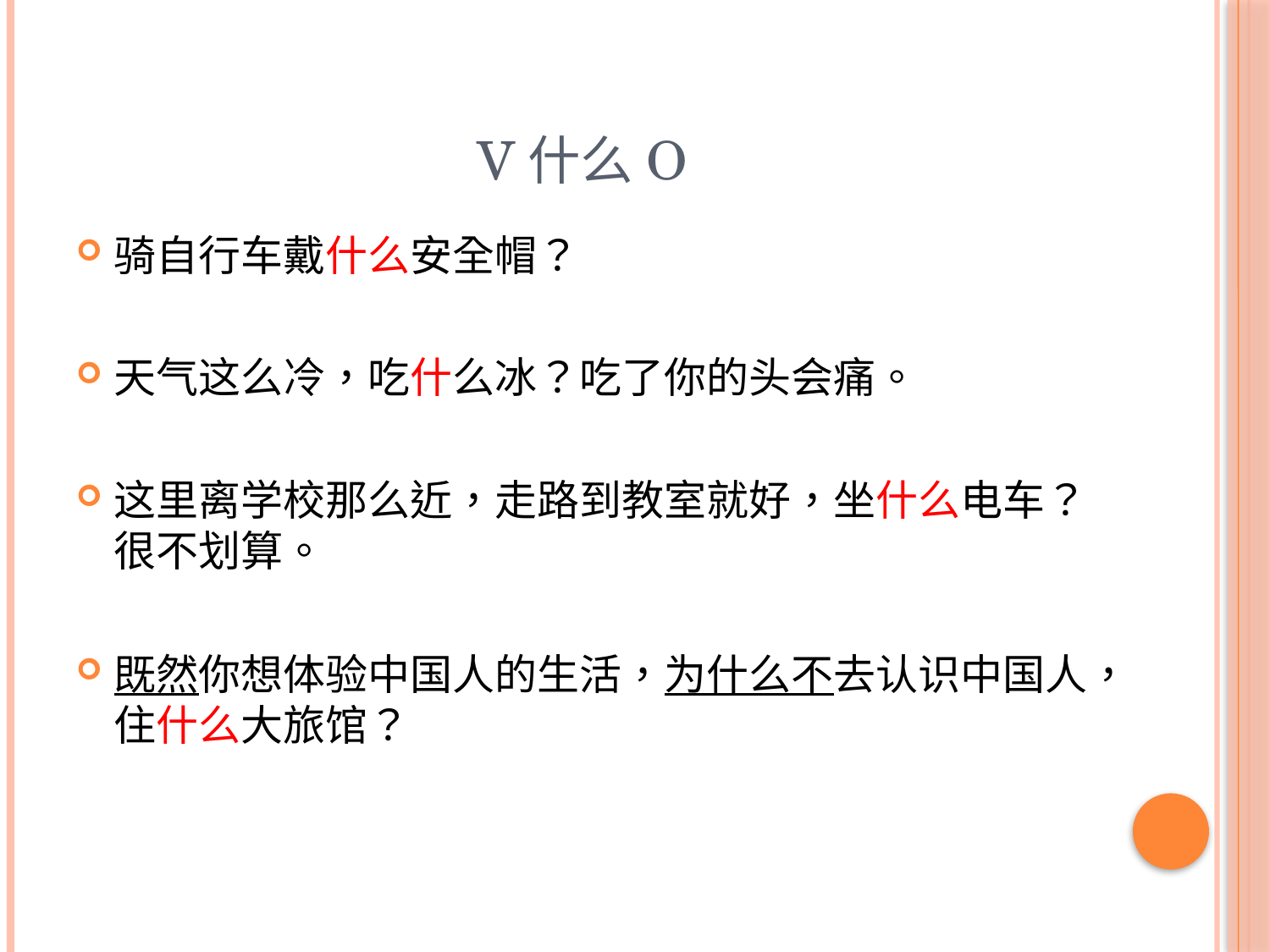

# V什么O
骑自行车戴什么安全帽？

天气这么冷，吃什么冰？吃了你的头会痛。

这里离学校那么近，走路到教室就好，坐什么电车？很不划算。

既然你想体验中国人的生活，为什么不去认识中国人，住什么大旅馆？